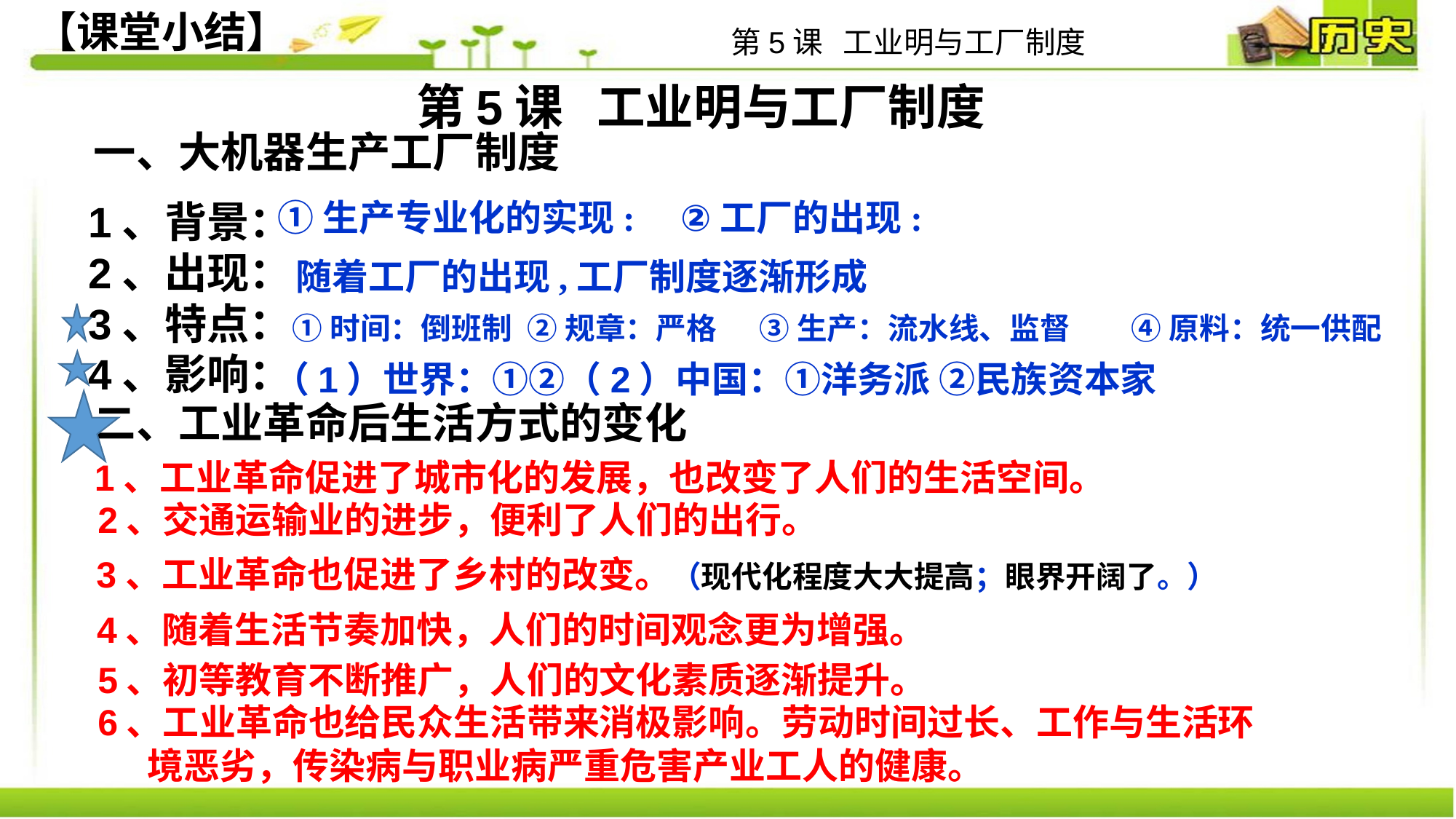

【课堂小结】
第5课   工业明与工厂制度
第5课   工业明与工厂制度
一、大机器生产工厂制度
1、背景：
2、出现：
3、特点：
4、影响：
①生产专业化的实现:     ②工厂的出现:
随着工厂的出现,工厂制度逐渐形成

③生产：流水线、监督
④原料：统一供配
①时间：倒班制
②规章：严格

（1）世界：①②（2）中国：①洋务派 ②民族资本家

二、工业革命后生活方式的变化
1、工业革命促进了城市化的发展，也改变了人们的生活空间。
2、交通运输业的进步，便利了人们的出行。
3、工业革命也促进了乡村的改变。（现代化程度大大提高；眼界开阔了。）
4、随着生活节奏加快，人们的时间观念更为增强。
5、初等教育不断推广，人们的文化素质逐渐提升。
6、工业革命也给民众生活带来消极影响。劳动时间过长、工作与生活环
     境恶劣，传染病与职业病严重危害产业工人的健康。